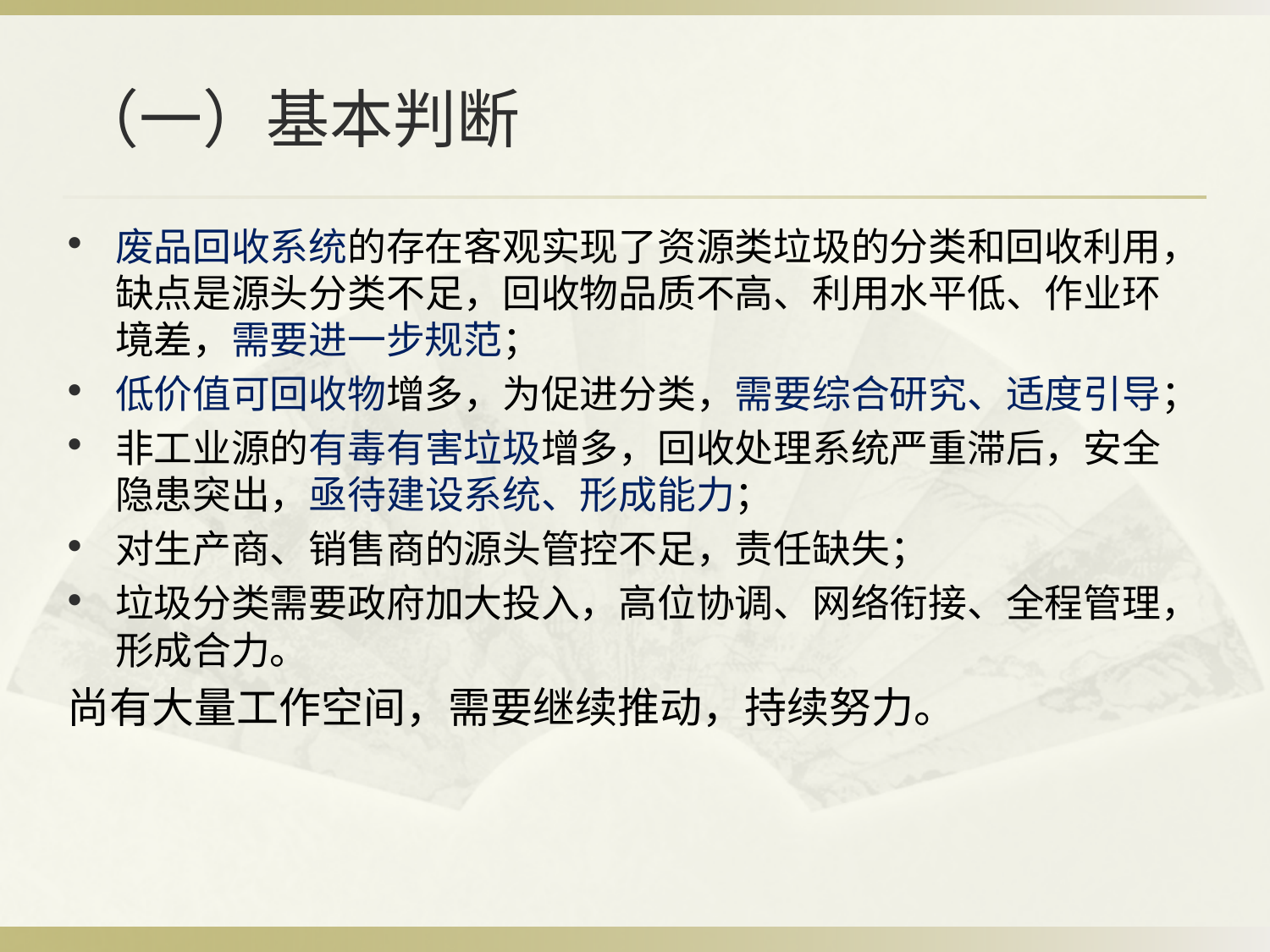

# （一）基本判断
废品回收系统的存在客观实现了资源类垃圾的分类和回收利用，缺点是源头分类不足，回收物品质不高、利用水平低、作业环境差，需要进一步规范；
低价值可回收物增多，为促进分类，需要综合研究、适度引导；
非工业源的有毒有害垃圾增多，回收处理系统严重滞后，安全隐患突出，亟待建设系统、形成能力；
对生产商、销售商的源头管控不足，责任缺失；
垃圾分类需要政府加大投入，高位协调、网络衔接、全程管理，形成合力。
尚有大量工作空间，需要继续推动，持续努力。